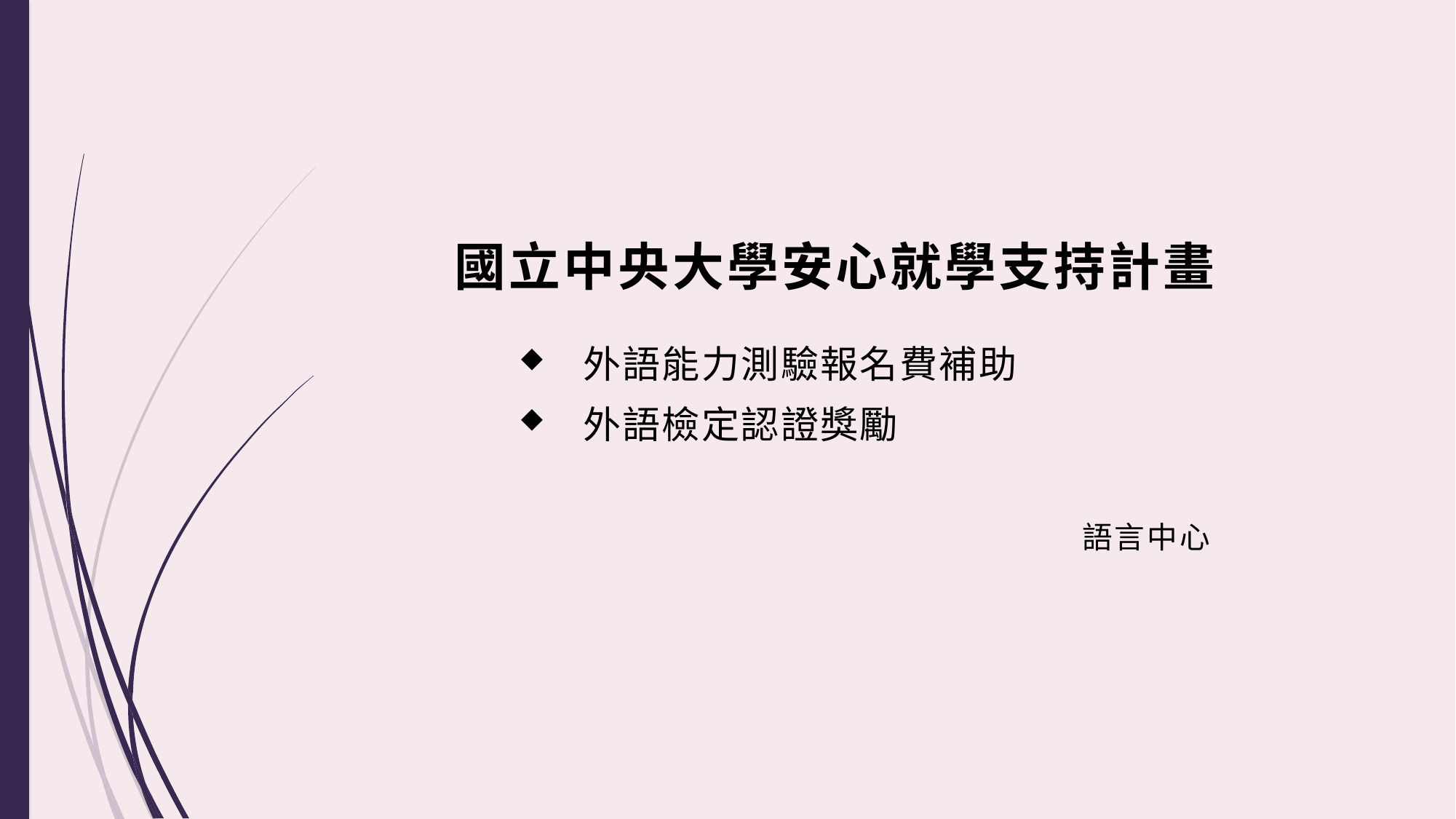

國立中央大學安心就學支持計畫
外語能力測驗報名費補助
外語檢定認證獎勵
語言中心